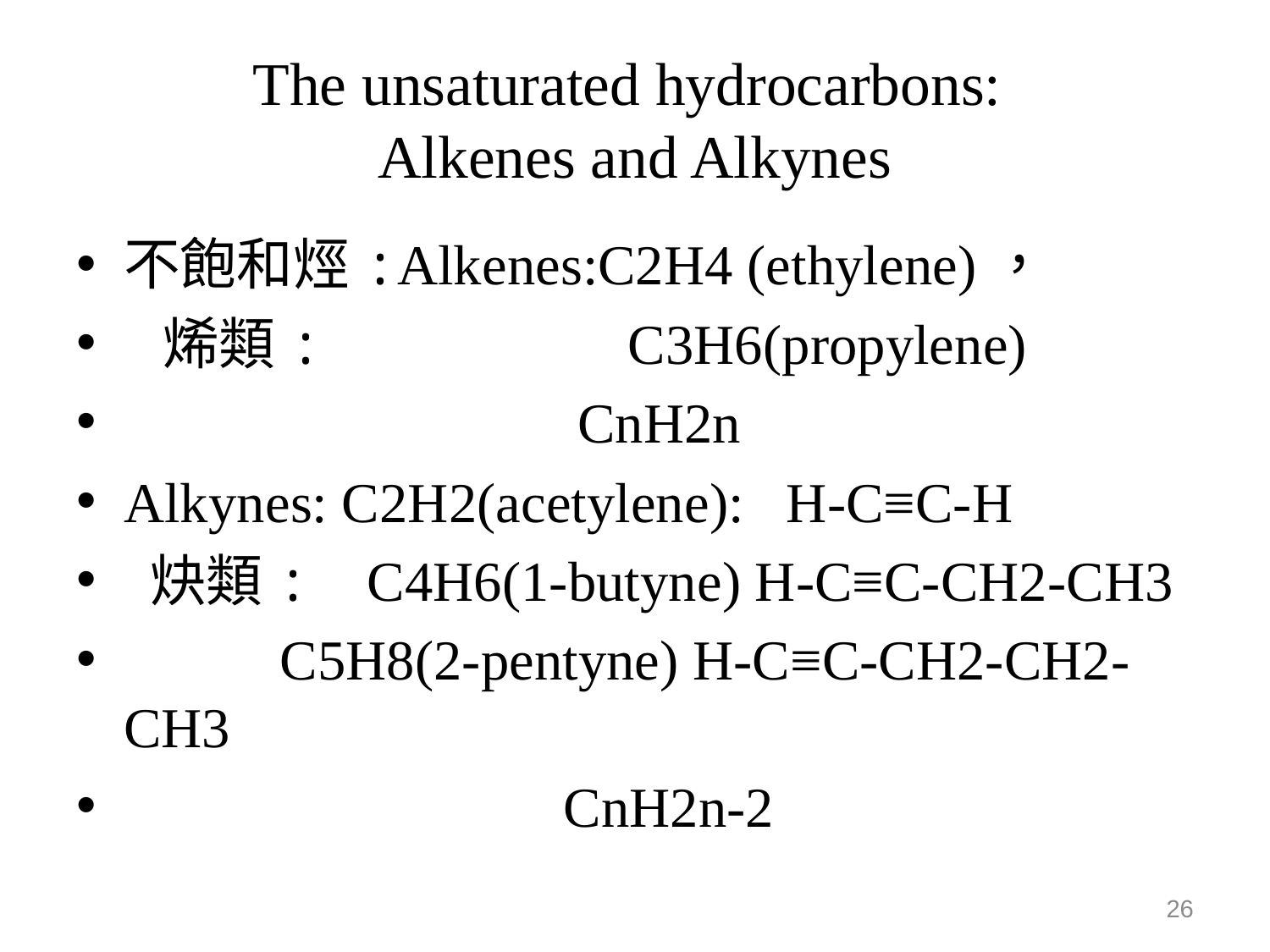

# The unsaturated hydrocarbons: Alkenes and Alkynes
不飽和烴:Alkenes:C2H4 (ethylene)，
  烯類:         C3H6(propylene)
                                CnH2n
Alkynes: C2H2(acetylene):   H-C≡C-H
 炔類:    C4H6(1-butyne) H-C≡C-CH2-CH3
           C5H8(2-pentyne) H-C≡C-CH2-CH2-CH3
                               CnH2n-2
26